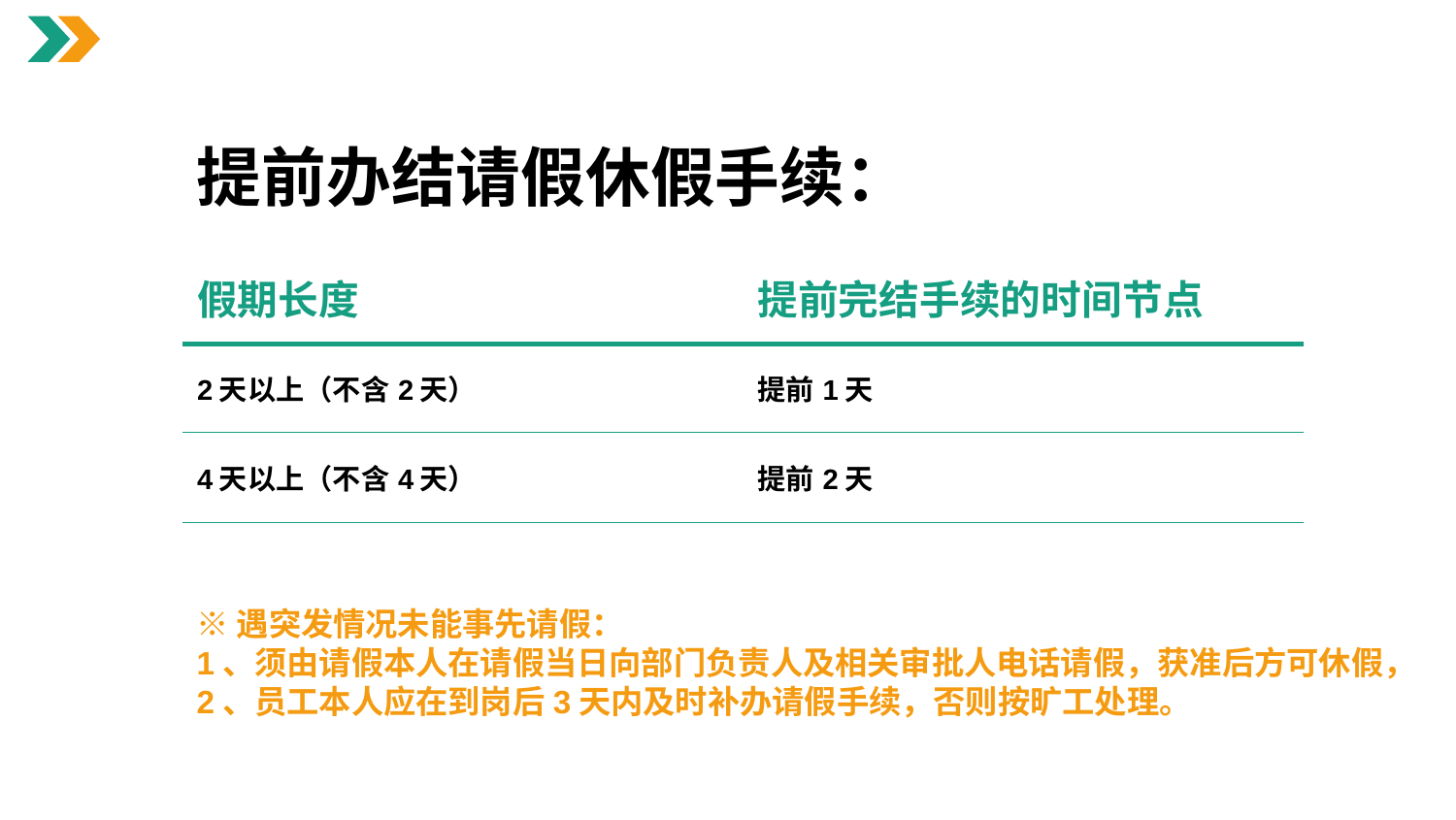

提前办结请假休假手续：
| 假期长度 | 提前完结手续的时间节点 |
| --- | --- |
| 2天以上（不含2天） | 提前1天 |
| 4天以上（不含4天） | 提前2天 |
※遇突发情况未能事先请假：
1、须由请假本人在请假当日向部门负责人及相关审批人电话请假，获准后方可休假，2、员工本人应在到岗后3天内及时补办请假手续，否则按旷工处理。